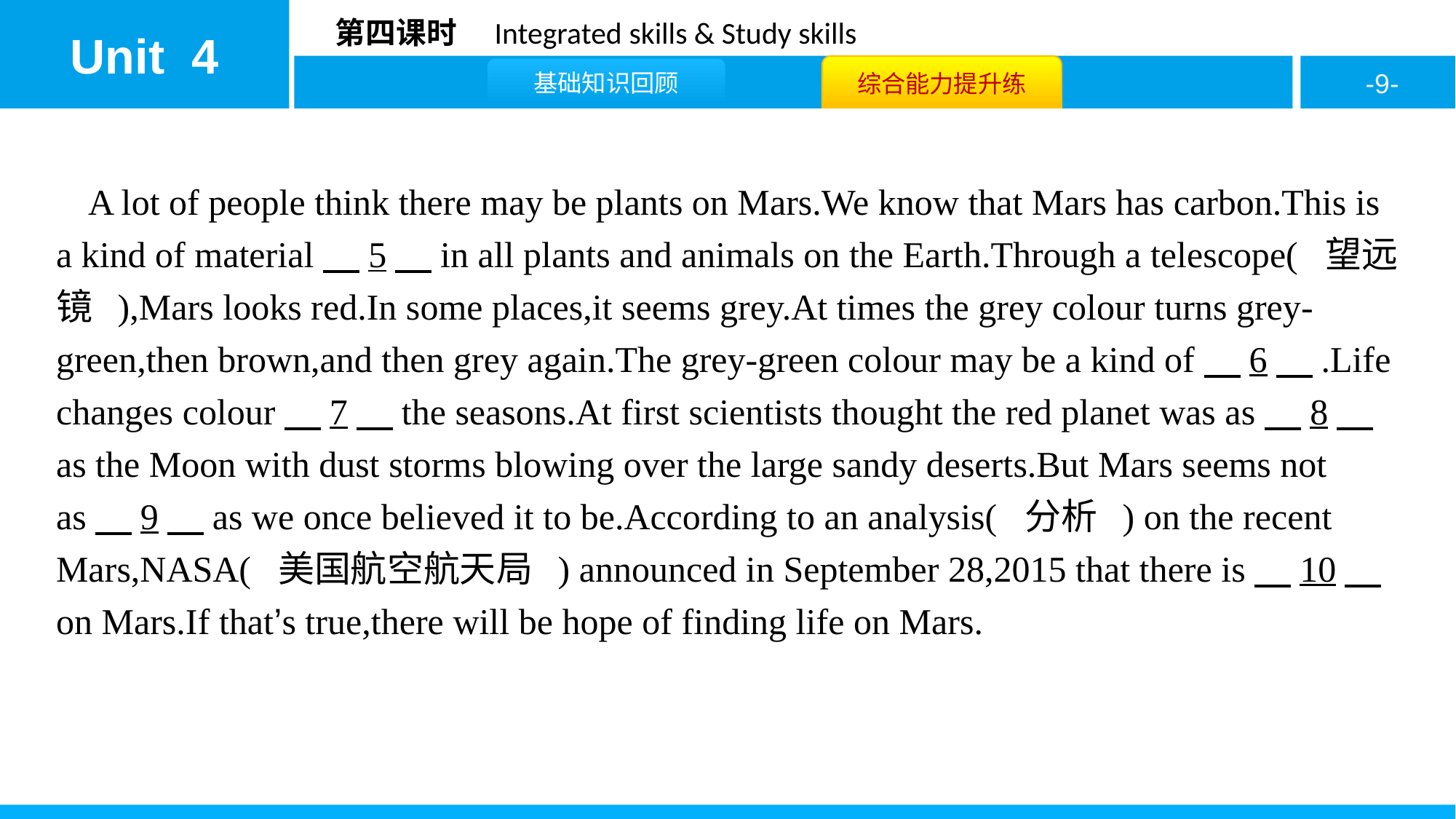

A lot of people think there may be plants on Mars.We know that Mars has carbon.This is a kind of material　5　in all plants and animals on the Earth.Through a telescope(  望远镜  ),Mars looks red.In some places,it seems grey.At times the grey colour turns grey-green,then brown,and then grey again.The grey-green colour may be a kind of　6　.Life changes colour　7　the seasons.At first scientists thought the red planet was as　8　as the Moon with dust storms blowing over the large sandy deserts.But Mars seems not as　9　as we once believed it to be.According to an analysis(  分析  ) on the recent Mars,NASA(  美国航空航天局  ) announced in September 28,2015 that there is　10　on Mars.If that’s true,there will be hope of finding life on Mars.